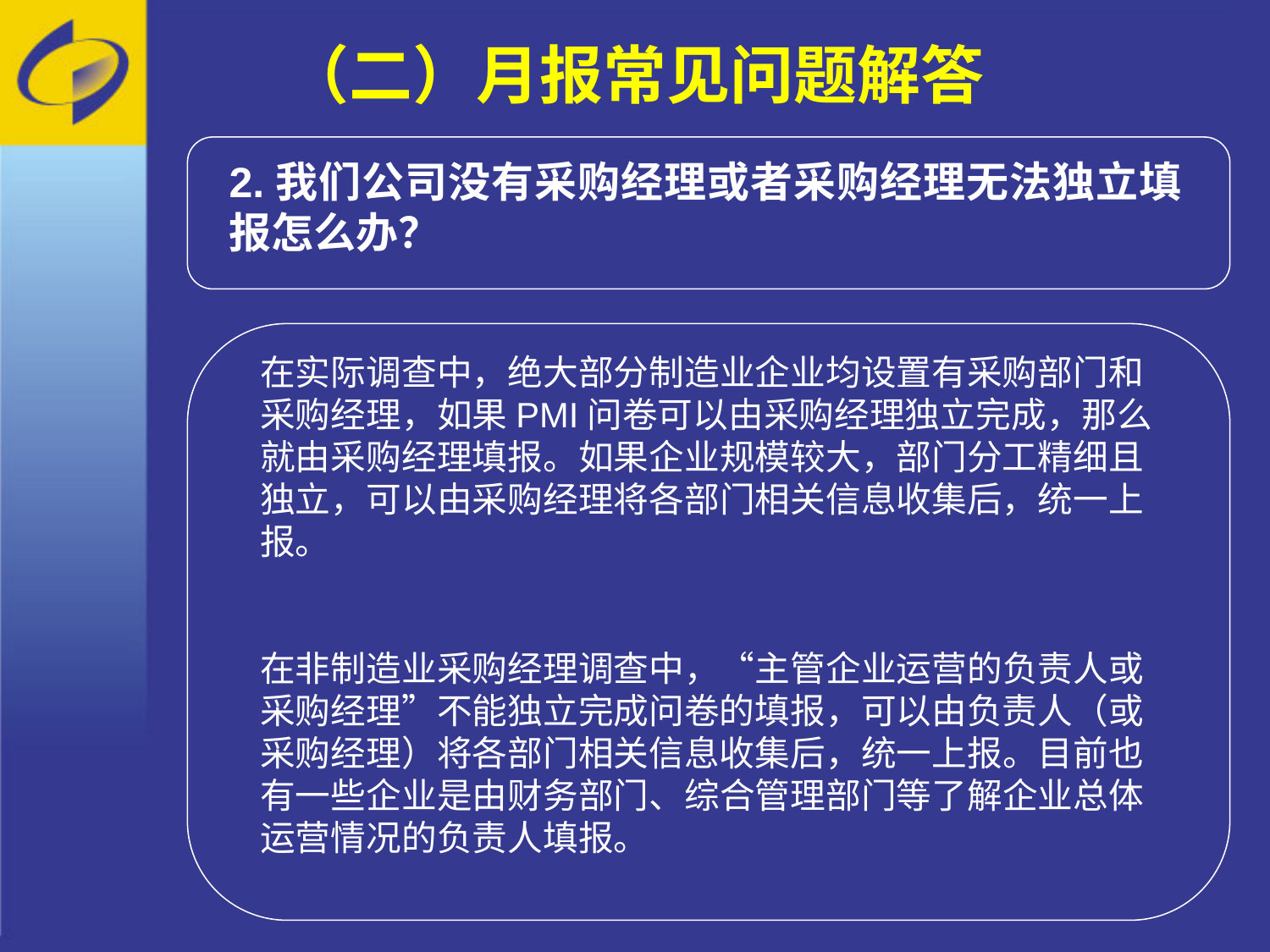

# （二）月报常见问题解答

2.我们公司没有采购经理或者采购经理无法独立填报怎么办？

在实际调查中，绝大部分制造业企业均设置有采购部门和采购经理，如果PMI问卷可以由采购经理独立完成，那么就由采购经理填报。如果企业规模较大，部门分工精细且独立，可以由采购经理将各部门相关信息收集后，统一上报。

在非制造业采购经理调查中，“主管企业运营的负责人或采购经理”不能独立完成问卷的填报，可以由负责人（或采购经理）将各部门相关信息收集后，统一上报。目前也有一些企业是由财务部门、综合管理部门等了解企业总体运营情况的负责人填报。